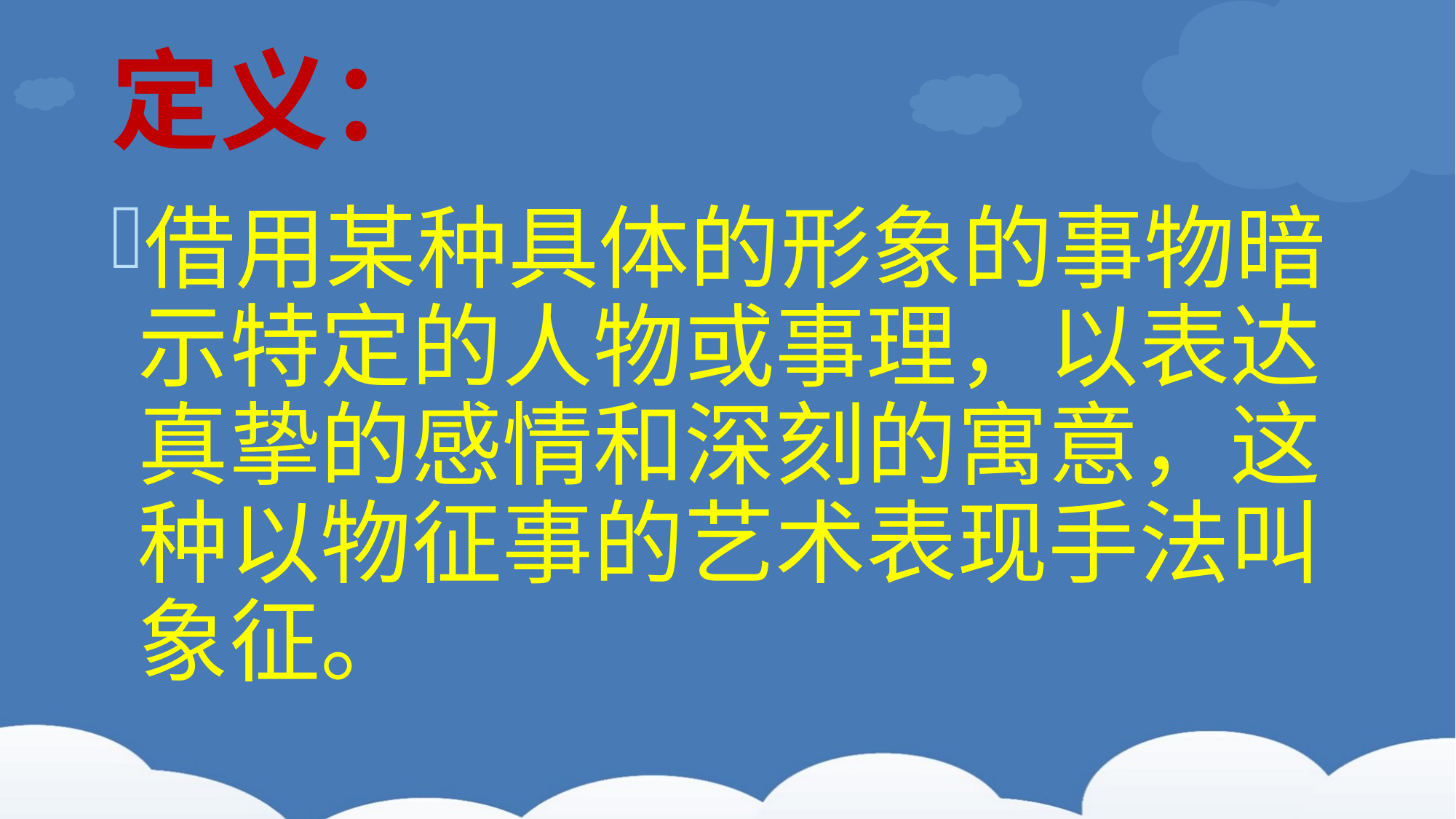

# 定义：
借用某种具体的形象的事物暗示特定的人物或事理，以表达真挚的感情和深刻的寓意，这种以物征事的艺术表现手法叫象征。